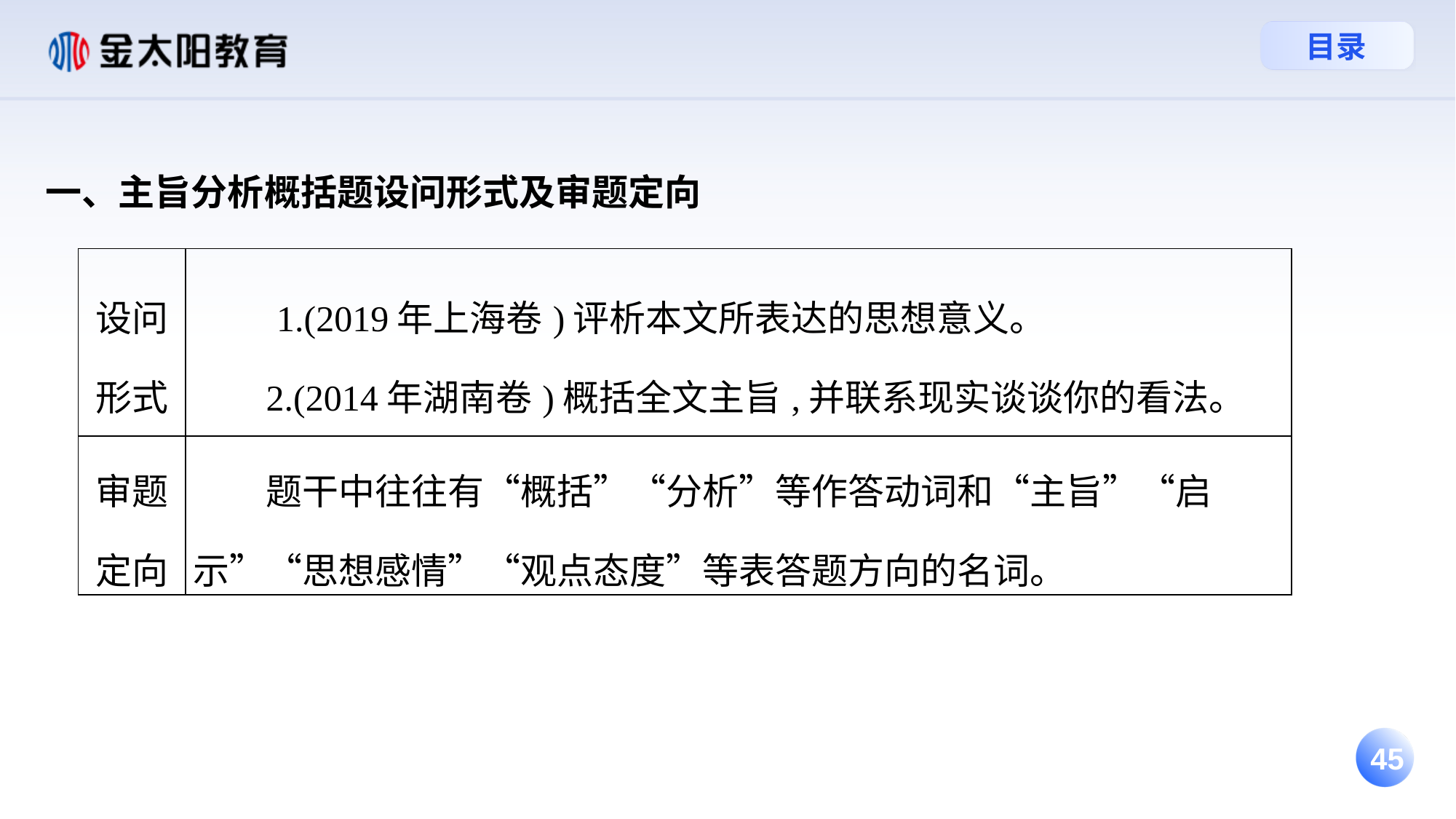

一、主旨分析概括题设问形式及审题定向

| 设问形式 | 1.(2019年上海卷)评析本文所表达的思想意义。　　 2.(2014年湖南卷)概括全文主旨,并联系现实谈谈你的看法。 |
| --- | --- |
| 审题定向 | 题干中往往有“概括”“分析”等作答动词和“主旨”“启示”“思想感情”“观点态度”等表答题方向的名词。 |